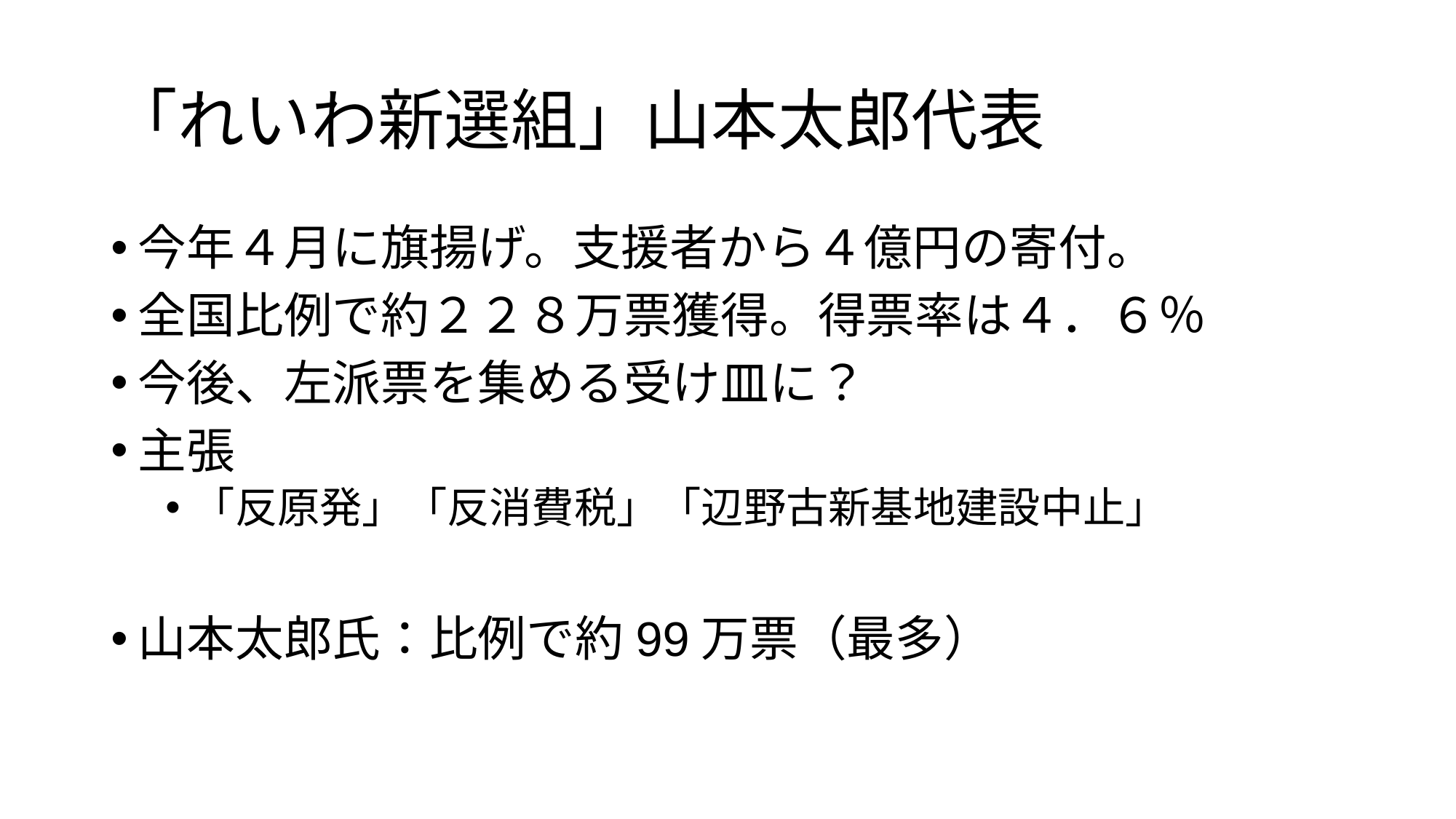

# 「れいわ新選組」山本太郎代表
今年４月に旗揚げ。支援者から４億円の寄付。
全国比例で約２２８万票獲得。得票率は４．６％
今後、左派票を集める受け皿に？
主張
「反原発」「反消費税」「辺野古新基地建設中止」

山本太郎氏：比例で約99万票（最多）